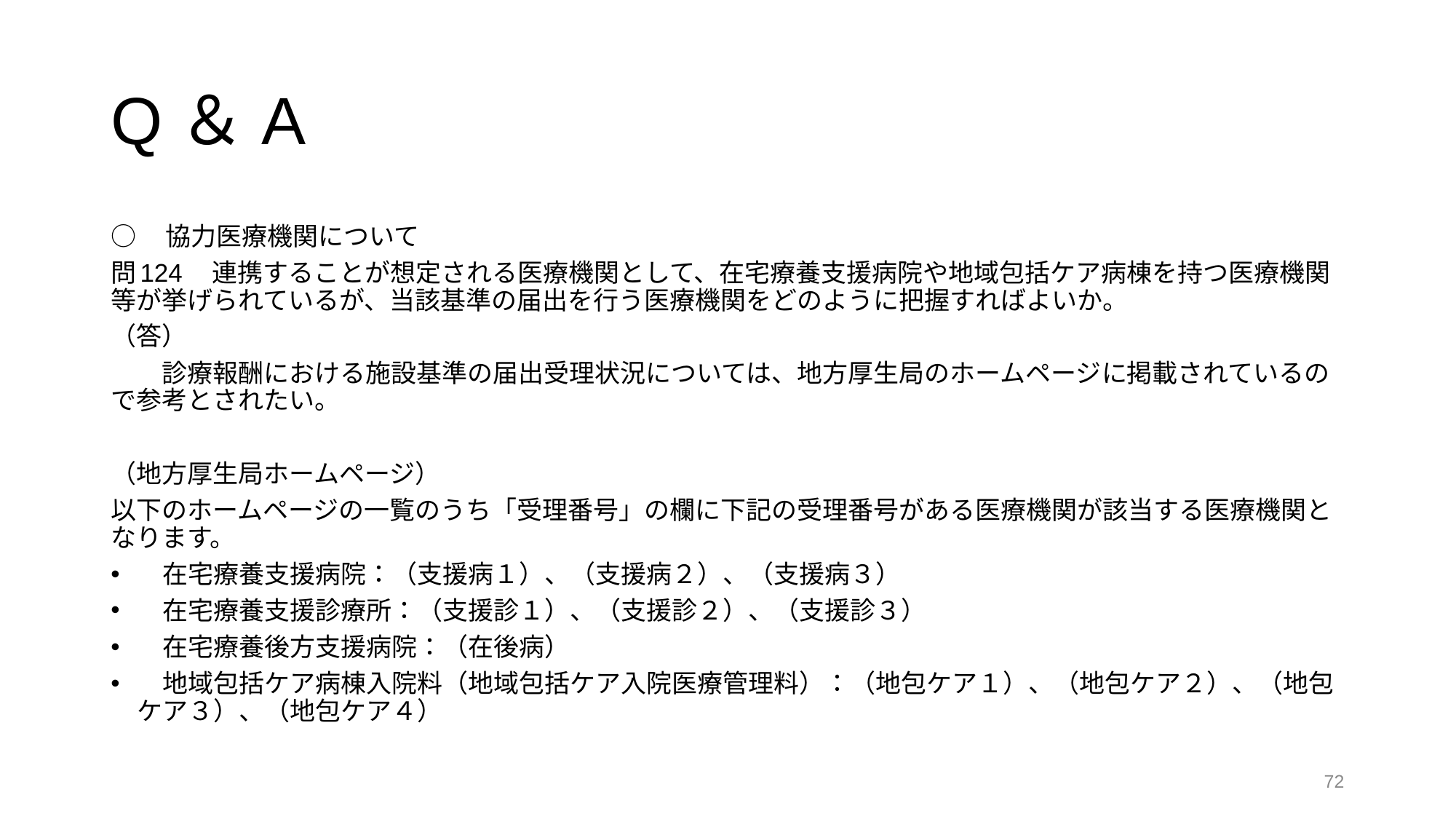

# Q＆A
○　協力医療機関について
問124　連携することが想定される医療機関として、在宅療養支援病院や地域包括ケア病棟を持つ医療機関等が挙げられているが、当該基準の届出を行う医療機関をどのように把握すればよいか。
（答）
　　診療報酬における施設基準の届出受理状況については、地方厚生局のホームページに掲載されているので参考とされたい。

（地方厚生局ホームページ）
以下のホームページの一覧のうち「受理番号」の欄に下記の受理番号がある医療機関が該当する医療機関となります。
　在宅療養支援病院：（支援病１）、（支援病２）、（支援病３）
　在宅療養支援診療所：（支援診１）、（支援診２）、（支援診３）
　在宅療養後方支援病院：（在後病）
　地域包括ケア病棟入院料（地域包括ケア入院医療管理料）：（地包ケア１）、（地包ケア２）、（地包ケア３）、（地包ケア４）

72